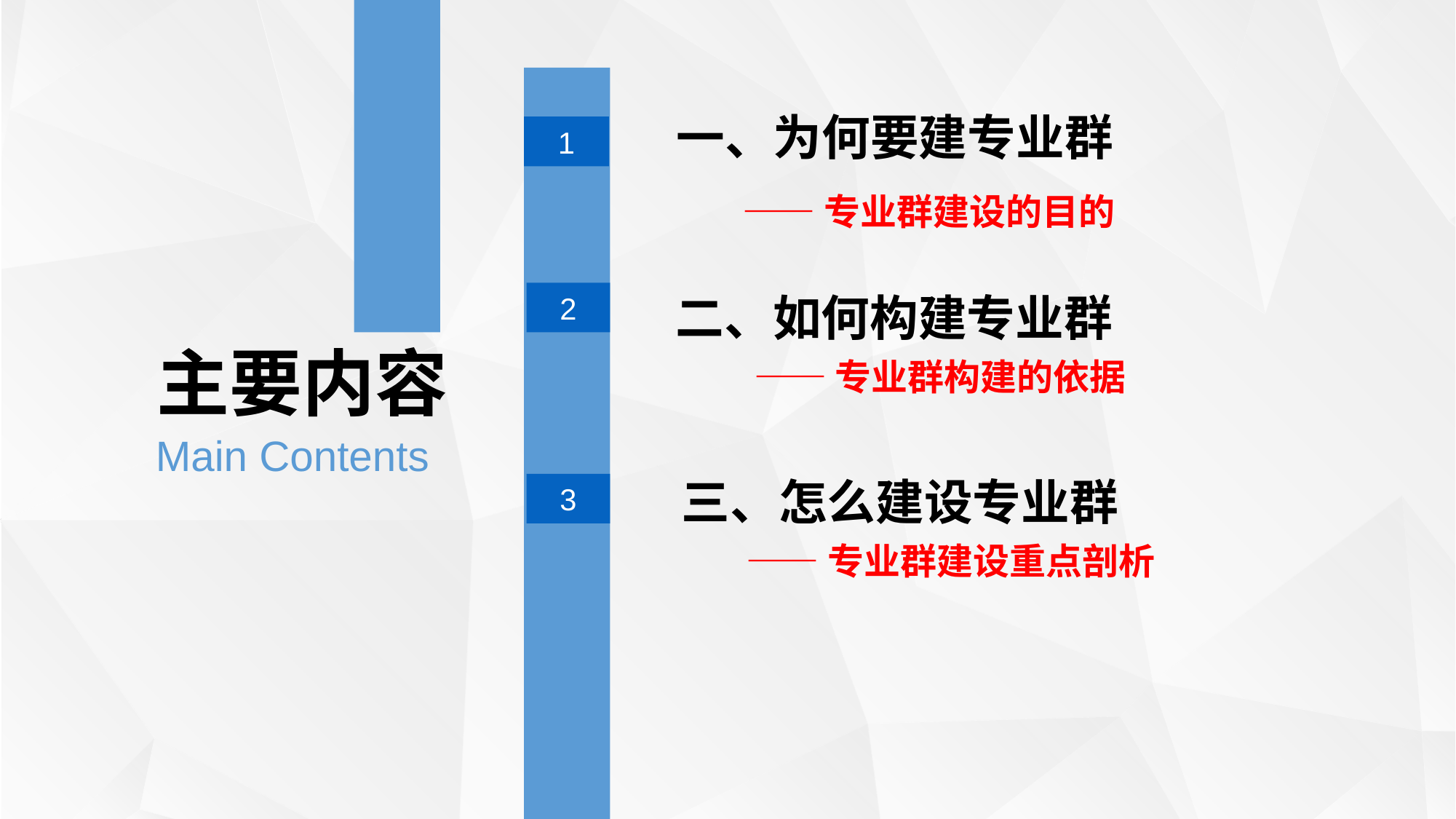

一、为何要建专业群
         ——专业群建设的目的

1
  二、如何构建专业群
       ——专业群构建的依据
2
主要内容
Main Contents
  三、怎么建设专业群
            ——专业群建设重点剖析

3